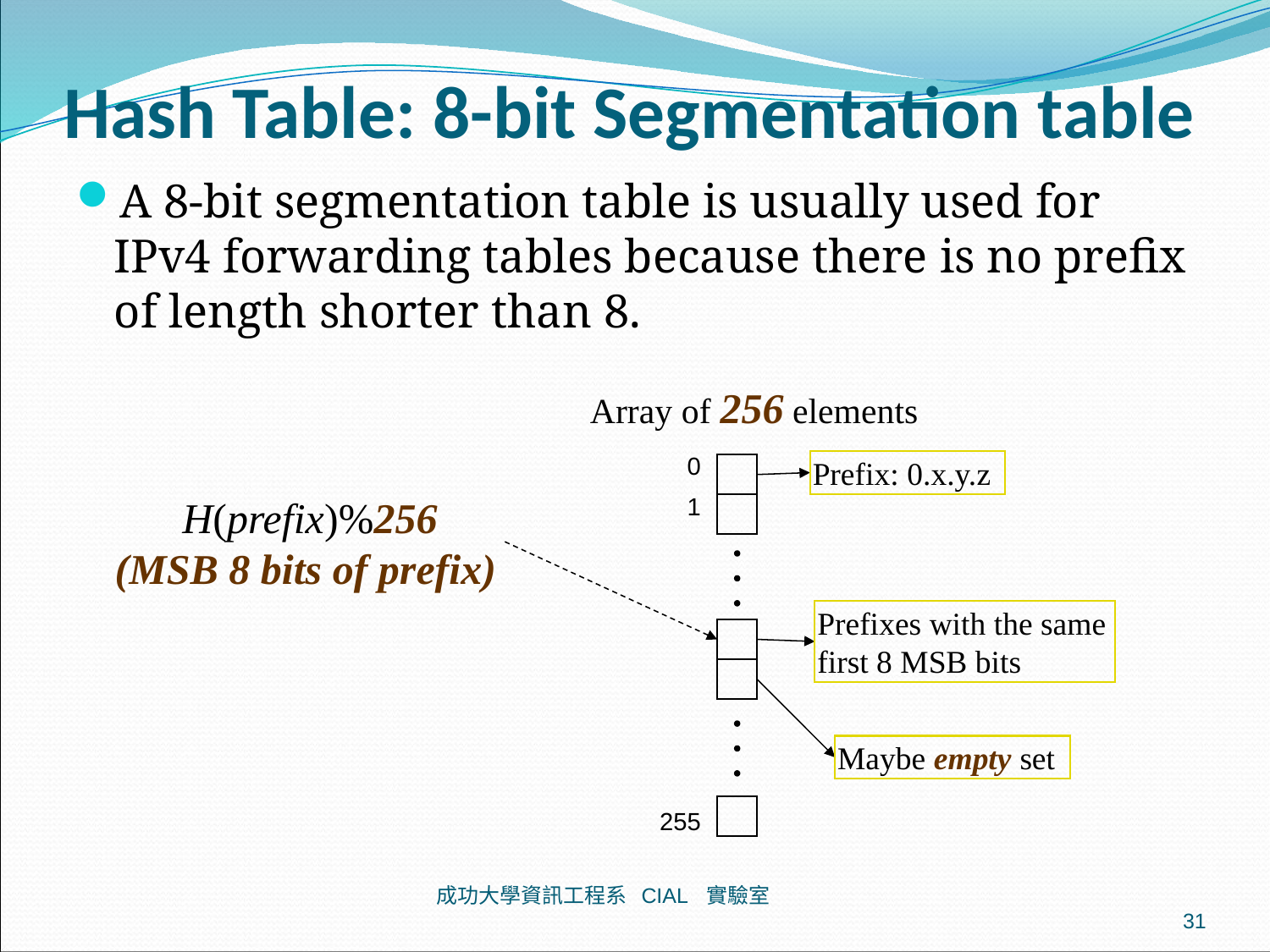

# Hash Table: 8-bit Segmentation table
A 8-bit segmentation table is usually used for IPv4 forwarding tables because there is no prefix of length shorter than 8.
Array of 256 elements
0
Prefix: 0.x.y.z

H(prefix)%256
(MSB 8 bits of prefix)
1

Prefixes with the same first 8 MSB bits

Maybe empty set

255
成功大學資訊工程系  CIAL 實驗室

31